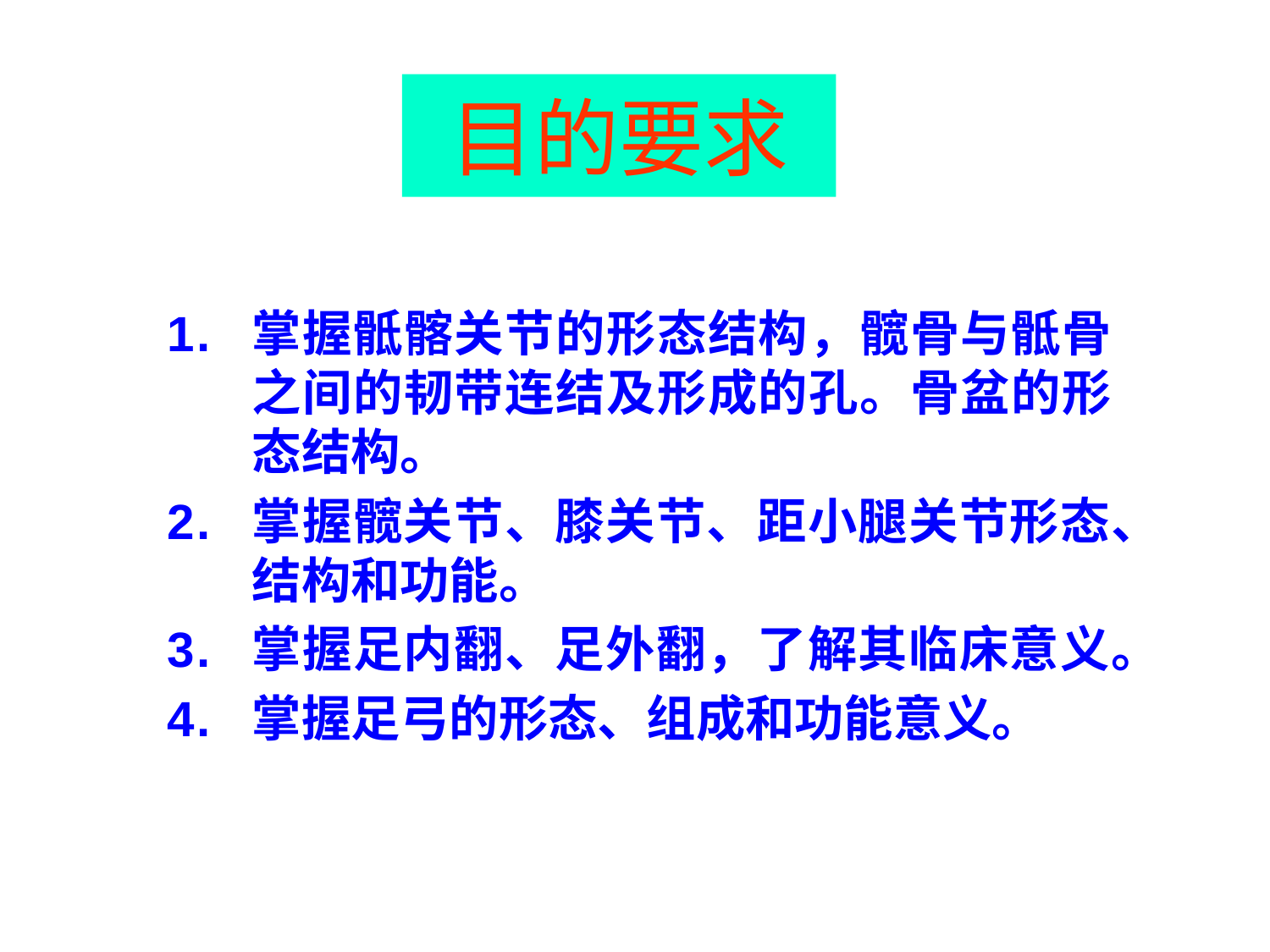

# 目的要求
掌握骶髂关节的形态结构，髋骨与骶骨之间的韧带连结及形成的孔。骨盆的形态结构。
掌握髋关节、膝关节、距小腿关节形态、结构和功能。
掌握足内翻、足外翻，了解其临床意义。
掌握足弓的形态、组成和功能意义。